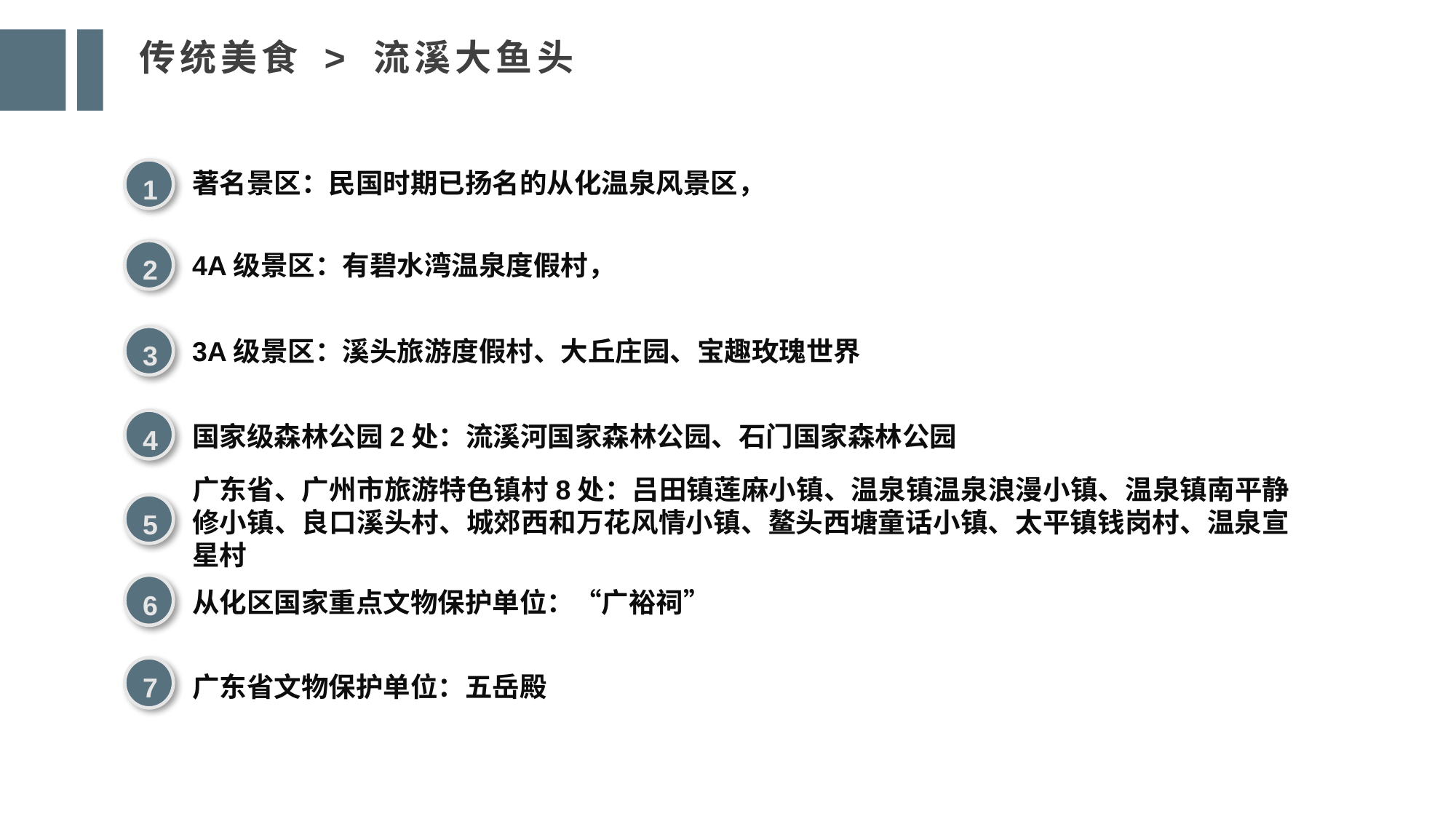

传统美食 > 流溪大鱼头
1
著名景区：民国时期已扬名的从化温泉风景区，
2
4A级景区：有碧水湾温泉度假村，
3
3A级景区：溪头旅游度假村、大丘庄园、宝趣玫瑰世界
4
国家级森林公园2处：流溪河国家森林公园、石门国家森林公园
广东省、广州市旅游特色镇村8处：吕田镇莲麻小镇、温泉镇温泉浪漫小镇、温泉镇南平静修小镇、良口溪头村、城郊西和万花风情小镇、鳌头西塘童话小镇、太平镇钱岗村、温泉宣星村
5
6
从化区国家重点文物保护单位：“广裕祠”
7
广东省文物保护单位：五岳殿